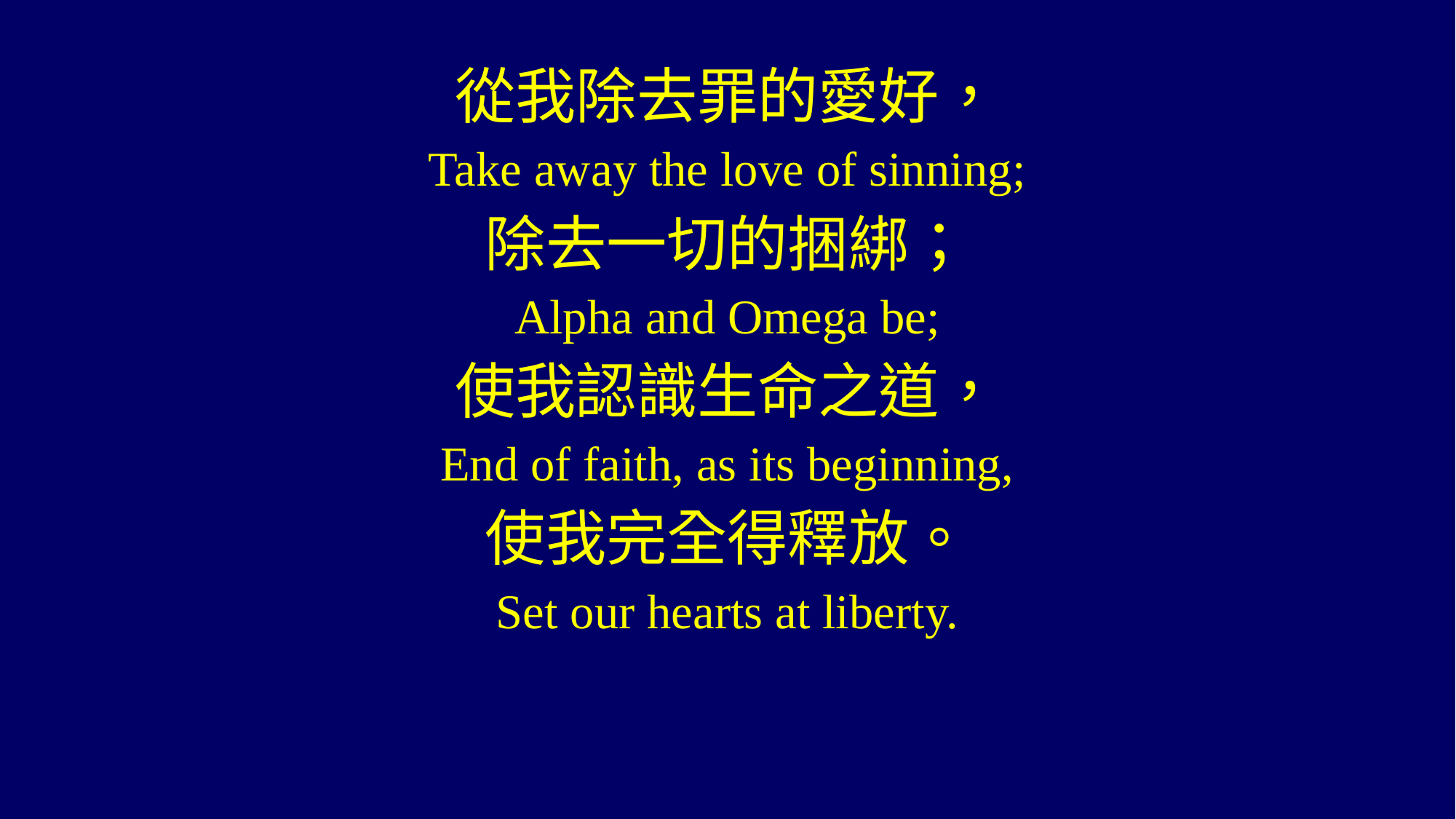

從我除去罪的愛好，
Take away the love of sinning;
除去一切的捆綁；
Alpha and Omega be;
使我認識生命之道，
End of faith, as its beginning,
使我完全得釋放。
Set our hearts at liberty.